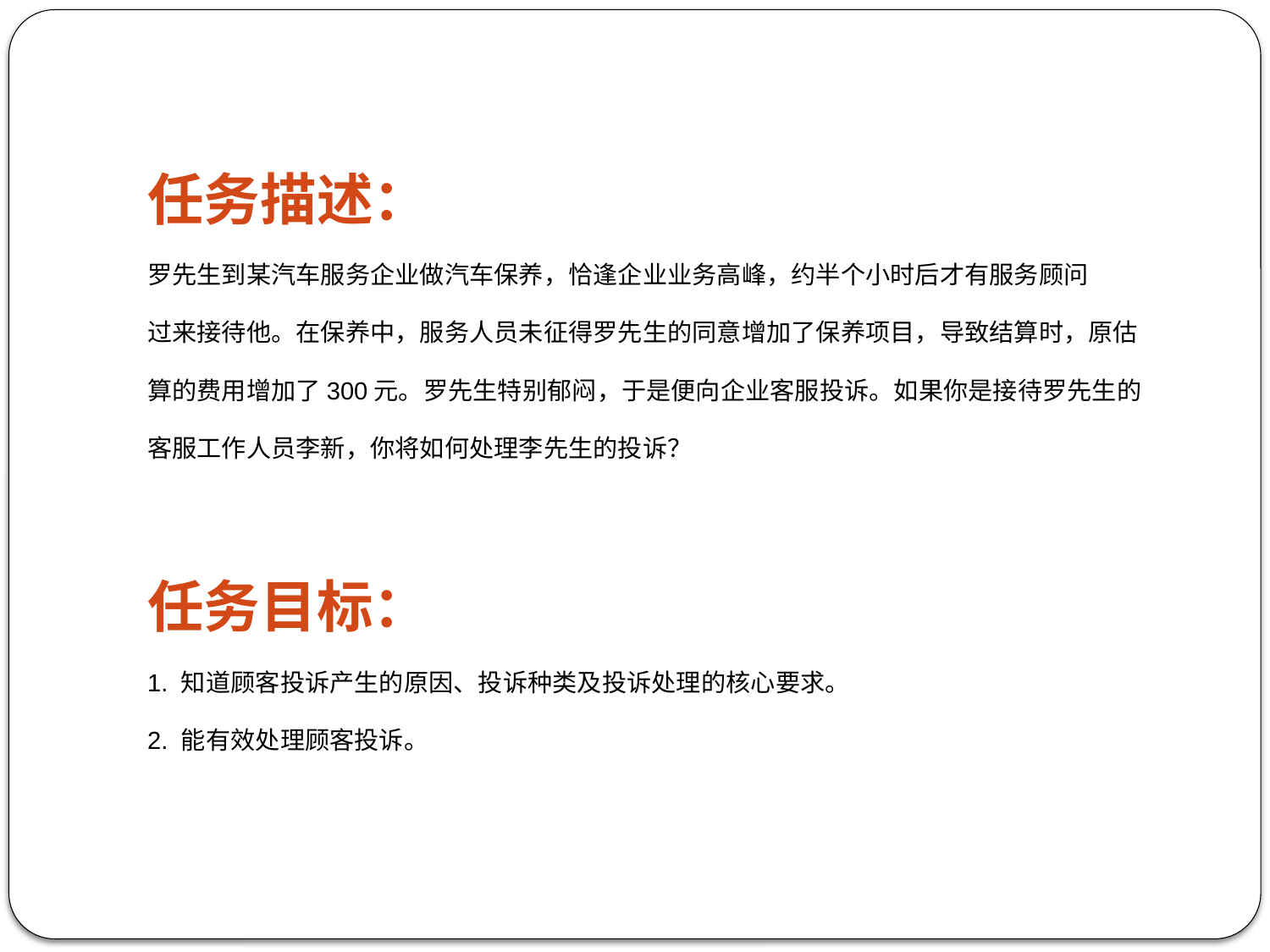

任务描述：
罗先生到某汽车服务企业做汽车保养，恰逢企业业务高峰，约半个小时后才有服务顾问
过来接待他。在保养中，服务人员未征得罗先生的同意增加了保养项目，导致结算时，原估
算的费用增加了300元。罗先生特别郁闷，于是便向企业客服投诉。如果你是接待罗先生的
客服工作人员李新，你将如何处理李先生的投诉？

任务目标：
1. 知道顾客投诉产生的原因、投诉种类及投诉处理的核心要求。
2. 能有效处理顾客投诉。